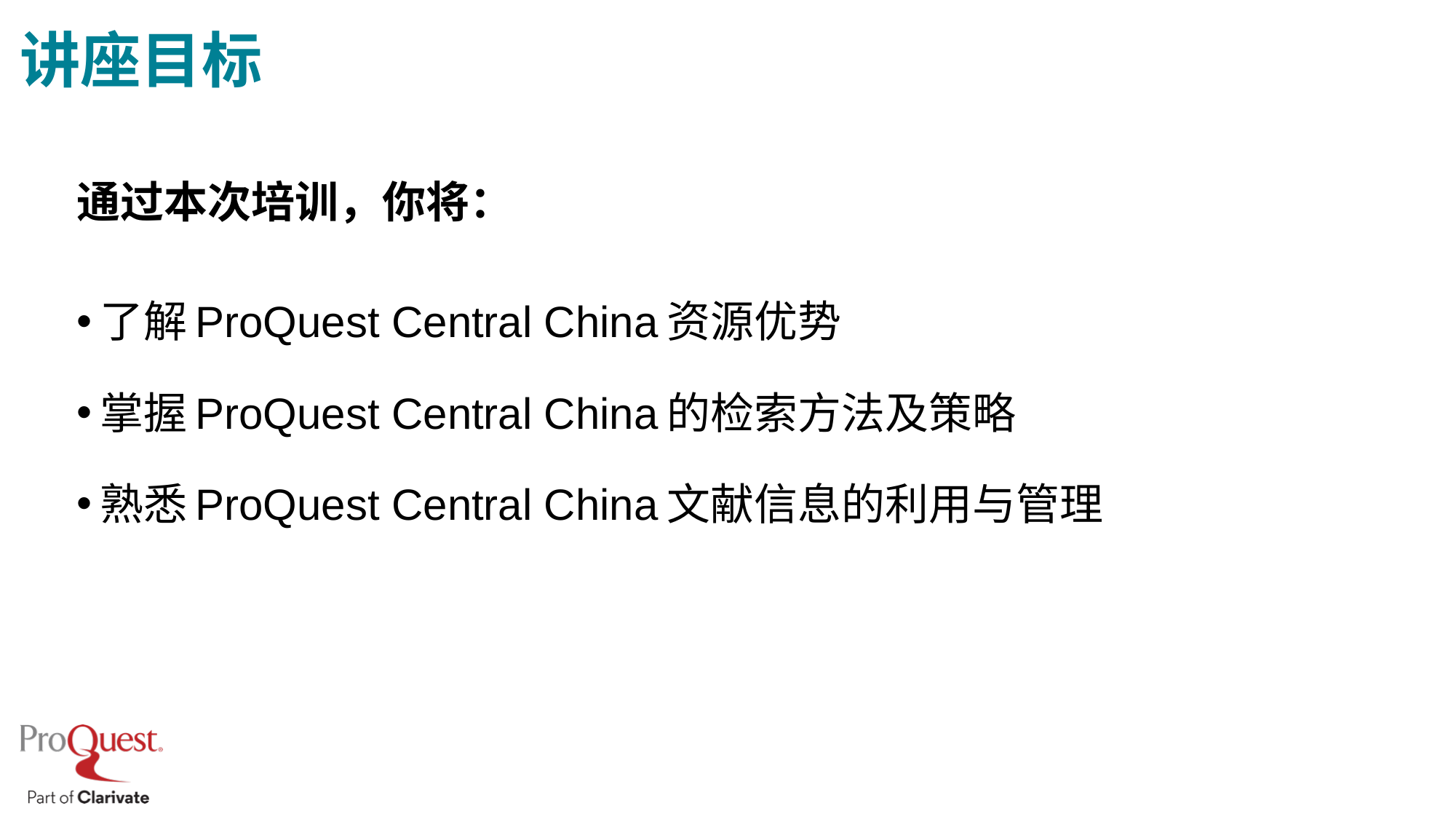

# 讲座目标
通过本次培训，你将：

了解ProQuest Central China资源优势
掌握ProQuest Central China的检索方法及策略
熟悉ProQuest Central China文献信息的利用与管理